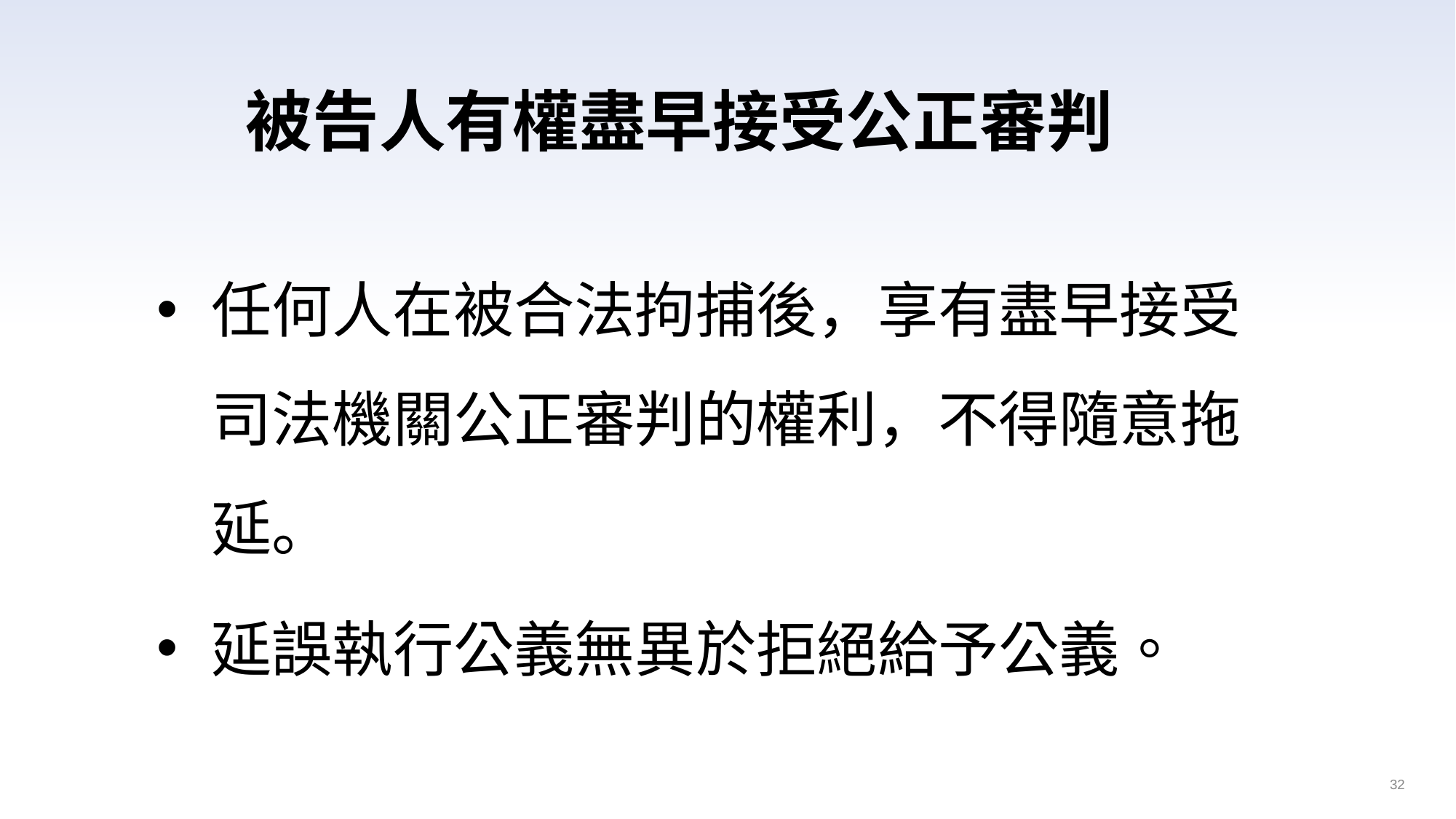

被告人有權盡早接受公正審判
任何人在被合法拘捕後，享有盡早接受司法機關公正審判的權利，不得隨意拖延。
延誤執行公義無異於拒絕給予公義。

32